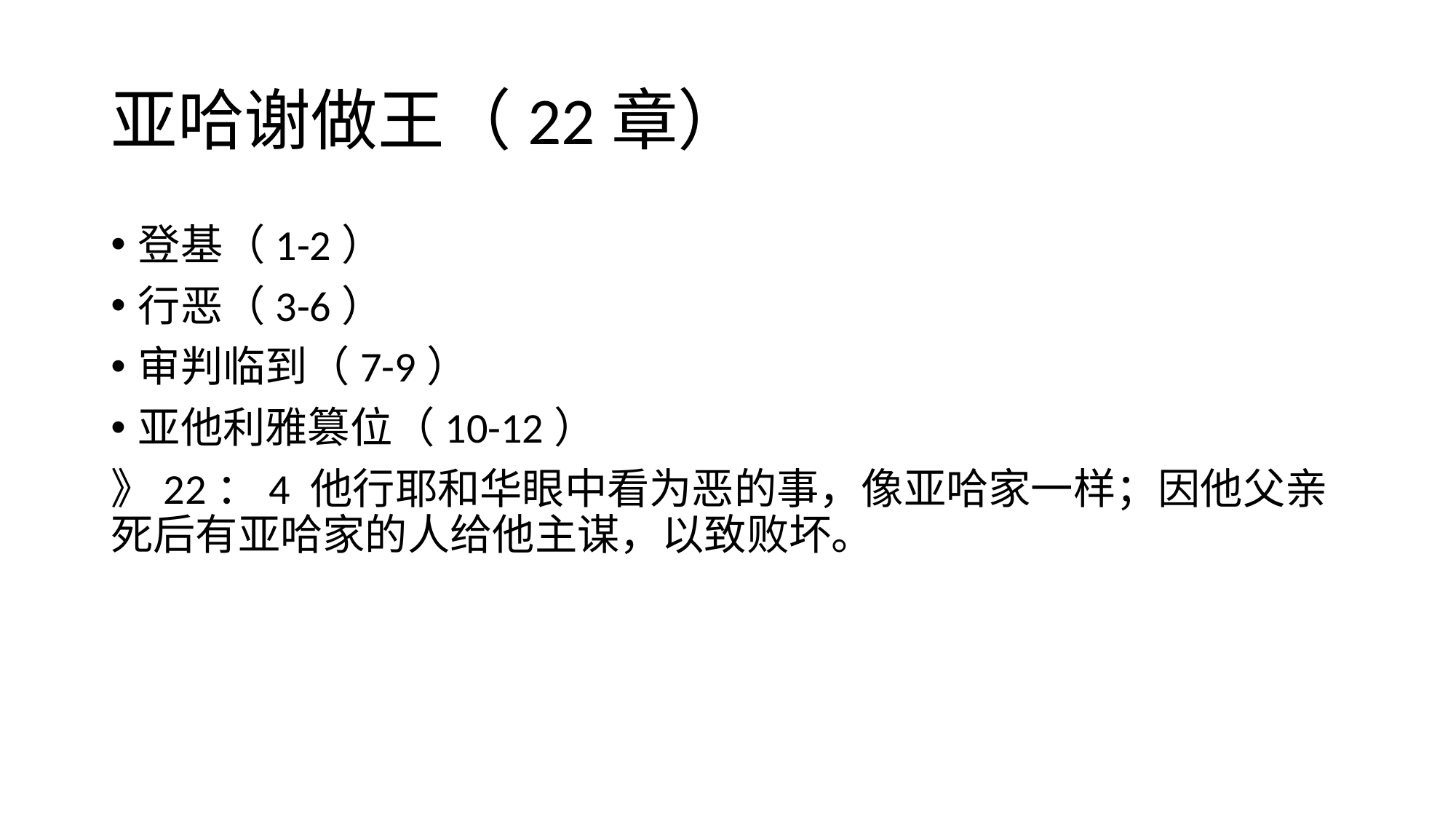

# 亚哈谢做王（22章）
登基（1-2）
行恶（3-6）
审判临到（7-9）
亚他利雅篡位（10-12）
》22：4 他行耶和华眼中看为恶的事，像亚哈家一样；因他父亲死后有亚哈家的人给他主谋，以致败坏。